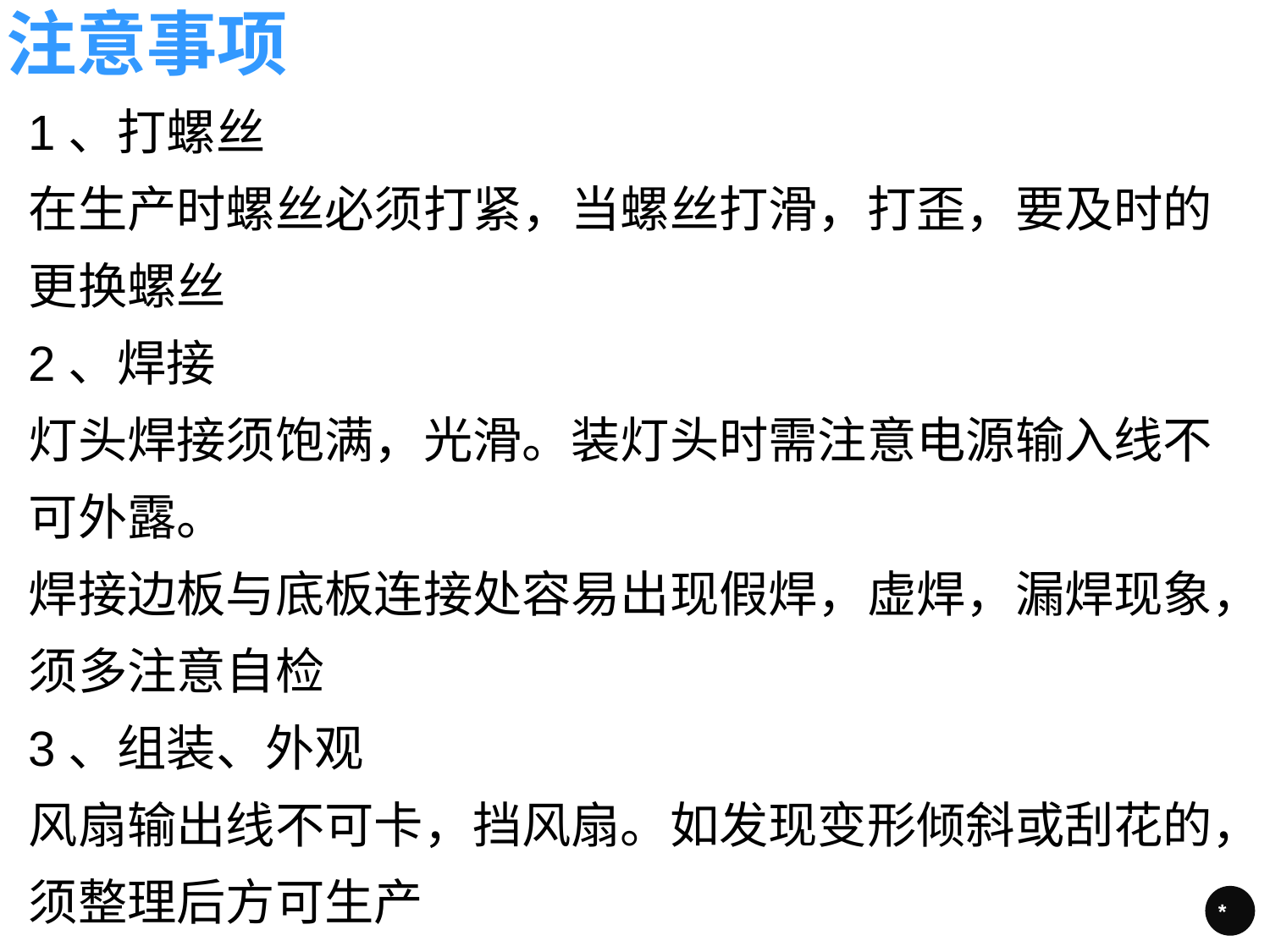

# 注意事项
1、打螺丝
在生产时螺丝必须打紧，当螺丝打滑，打歪，要及时的更换螺丝
2、焊接
灯头焊接须饱满，光滑。装灯头时需注意电源输入线不可外露。
焊接边板与底板连接处容易出现假焊，虚焊，漏焊现象，须多注意自检
3、组装、外观
风扇输出线不可卡，挡风扇。如发现变形倾斜或刮花的，须整理后方可生产

*